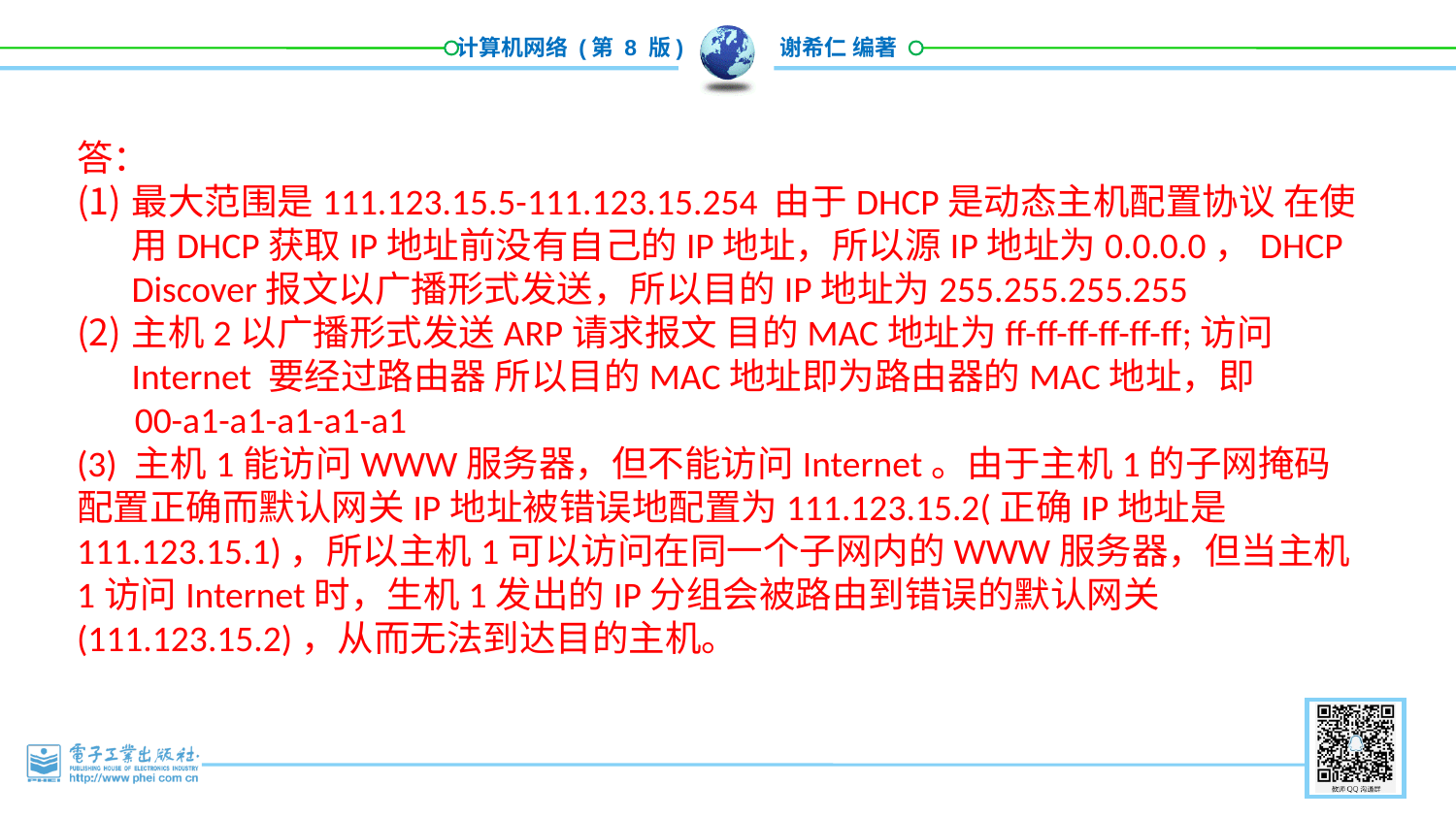

答：
最大范围是111.123.15.5-111.123.15.254 由于DHCP是动态主机配置协议 在使用DHCP获取IP地址前没有自己的IP地址，所以源IP地址为0.0.0.0，DHCP Discover报文以广播形式发送，所以目的IP地址为255.255.255.255
主机2以广播形式发送ARP请求报文 目的MAC地址为ff-ff-ff-ff-ff-ff;访问Internet 要经过路由器 所以目的MAC地址即为路由器的MAC地址，即
       00-a1-a1-a1-a1-a1
(3) 主机1能访问WWW服务器，但不能访问Internet。由于主机1的子网掩码配置正确而默认网关IP地址被错误地配置为111.123.15.2(正确IP地址是111.123.15.1)，所以主机1可以访问在同一个子网内的WWW服务器，但当主机1访问Internet时，生机1发出的IP分组会被路由到错误的默认网关(111.123.15.2)，从而无法到达目的主机。